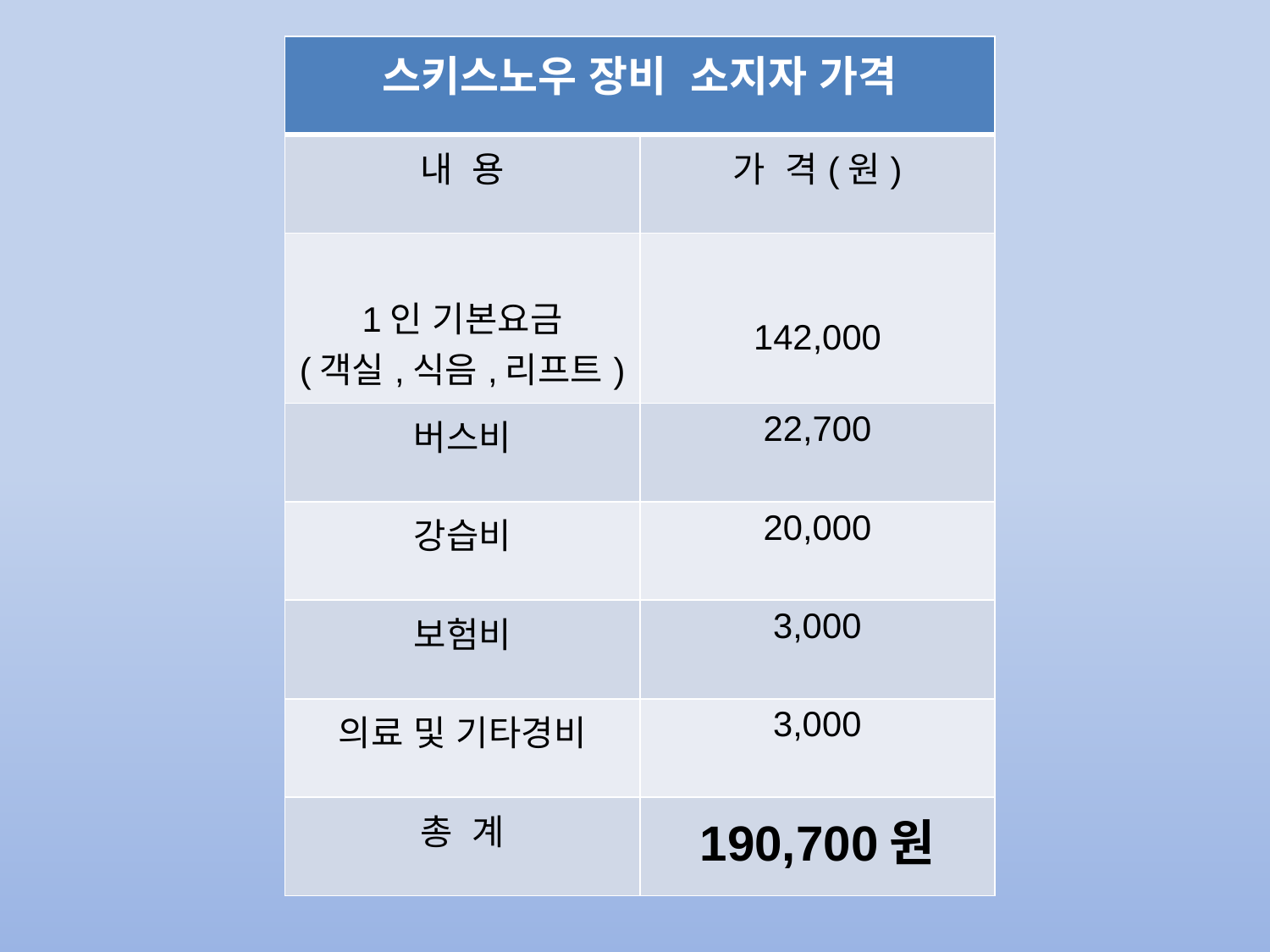

| 스키스노우 장비 소지자 가격 |  |
| --- | --- |
| 내 용 | 가 격(원) |
| 1인 기본요금 (객실,식음,리프트) | 142,000 |
| 버스비 | 22,700 |
| 강습비 | 20,000 |
| 보험비 | 3,000 |
| 의료 및 기타경비 | 3,000 |
| 총 계 | 190,700원 |